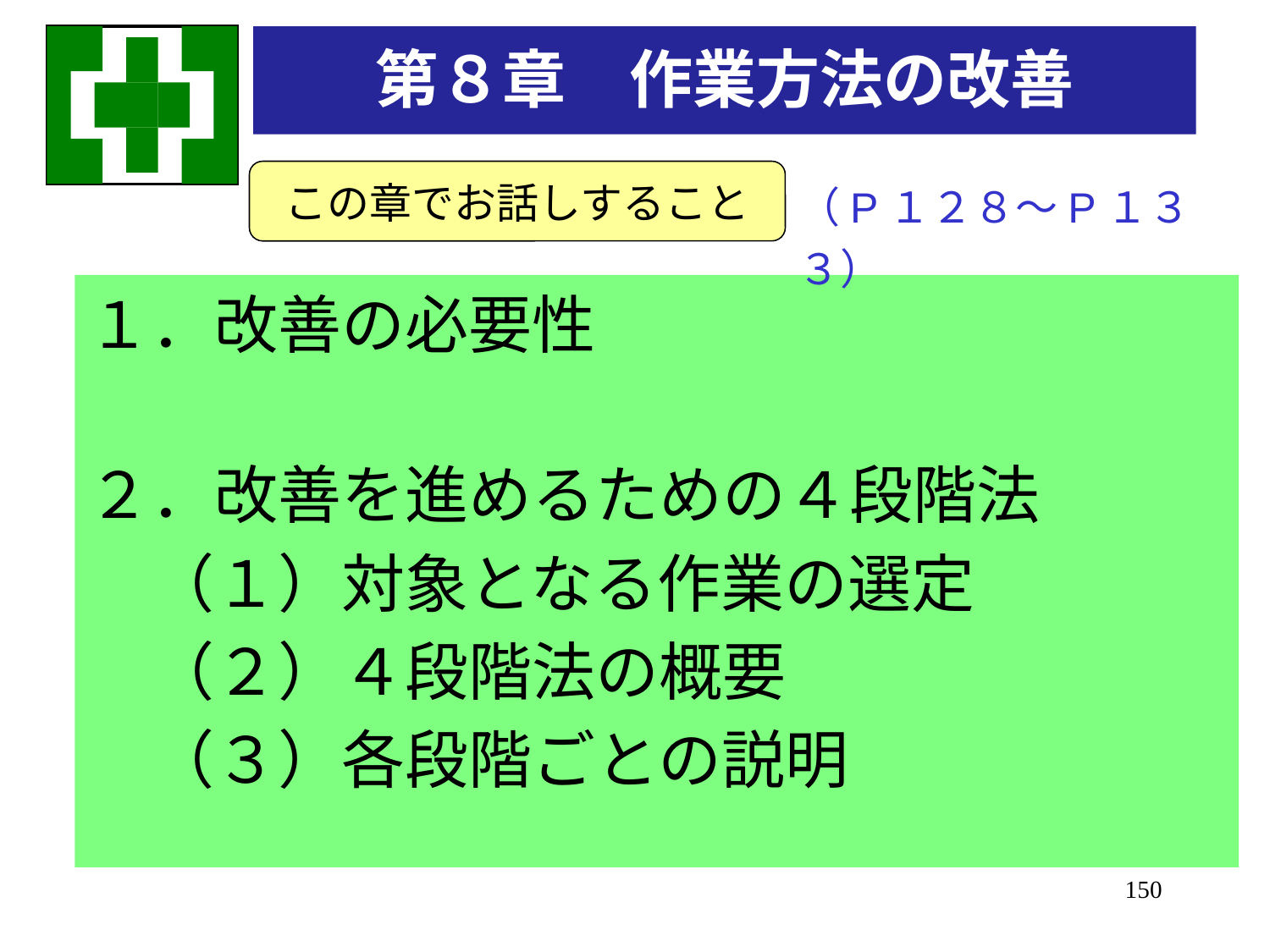

第８章　作業方法の改善
この章でお話しすること
（P１２８～P１３３）
１．改善の必要性

２．改善を進めるための４段階法
　（１）対象となる作業の選定
　（２）４段階法の概要
　（３）各段階ごとの説明
150